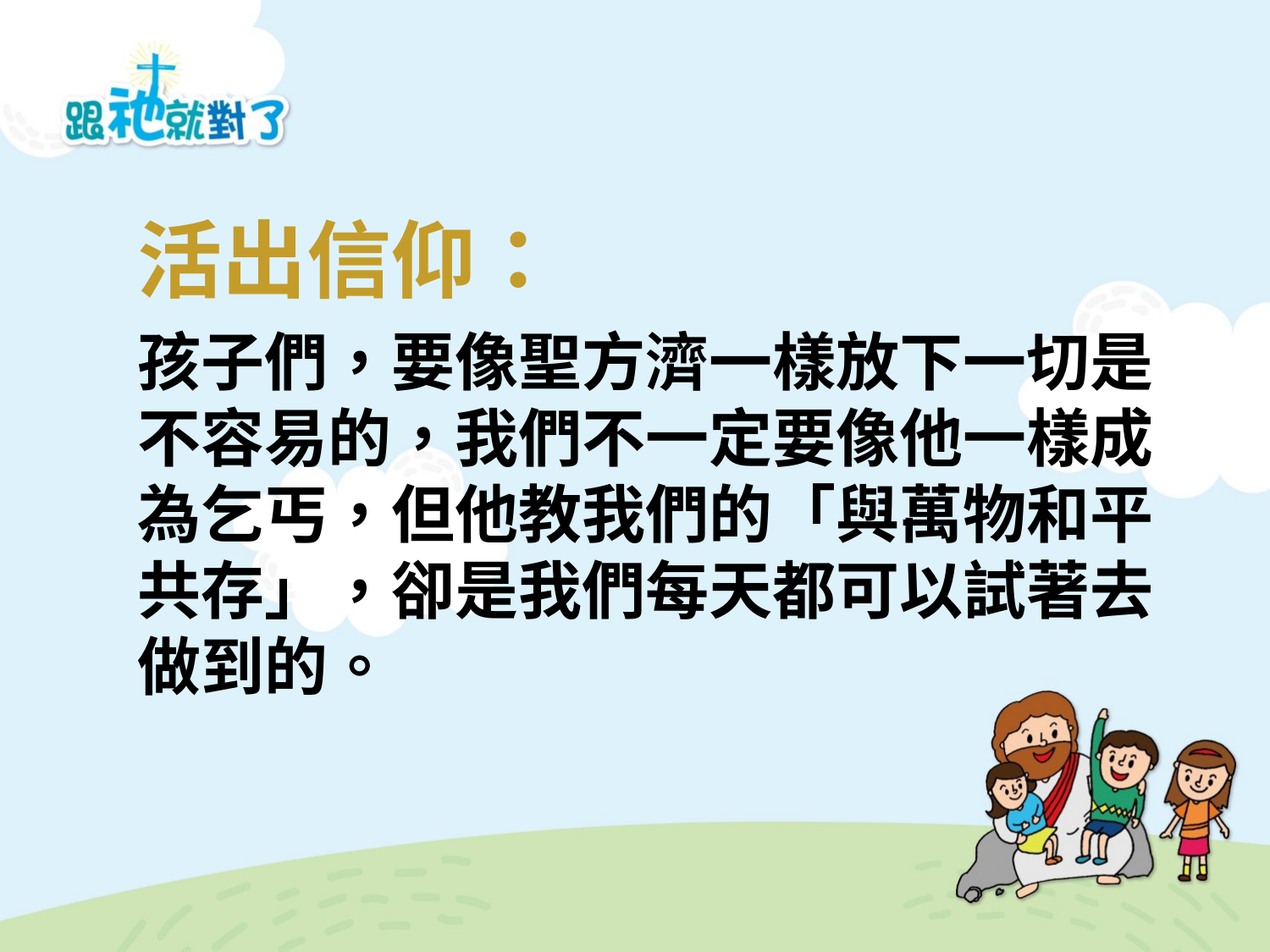

活出信仰：
孩子們，要像聖方濟一樣放下一切是不容易的，我們不一定要像他一樣成為乞丐，但他教我們的「與萬物和平共存」，卻是我們每天都可以試著去做到的。